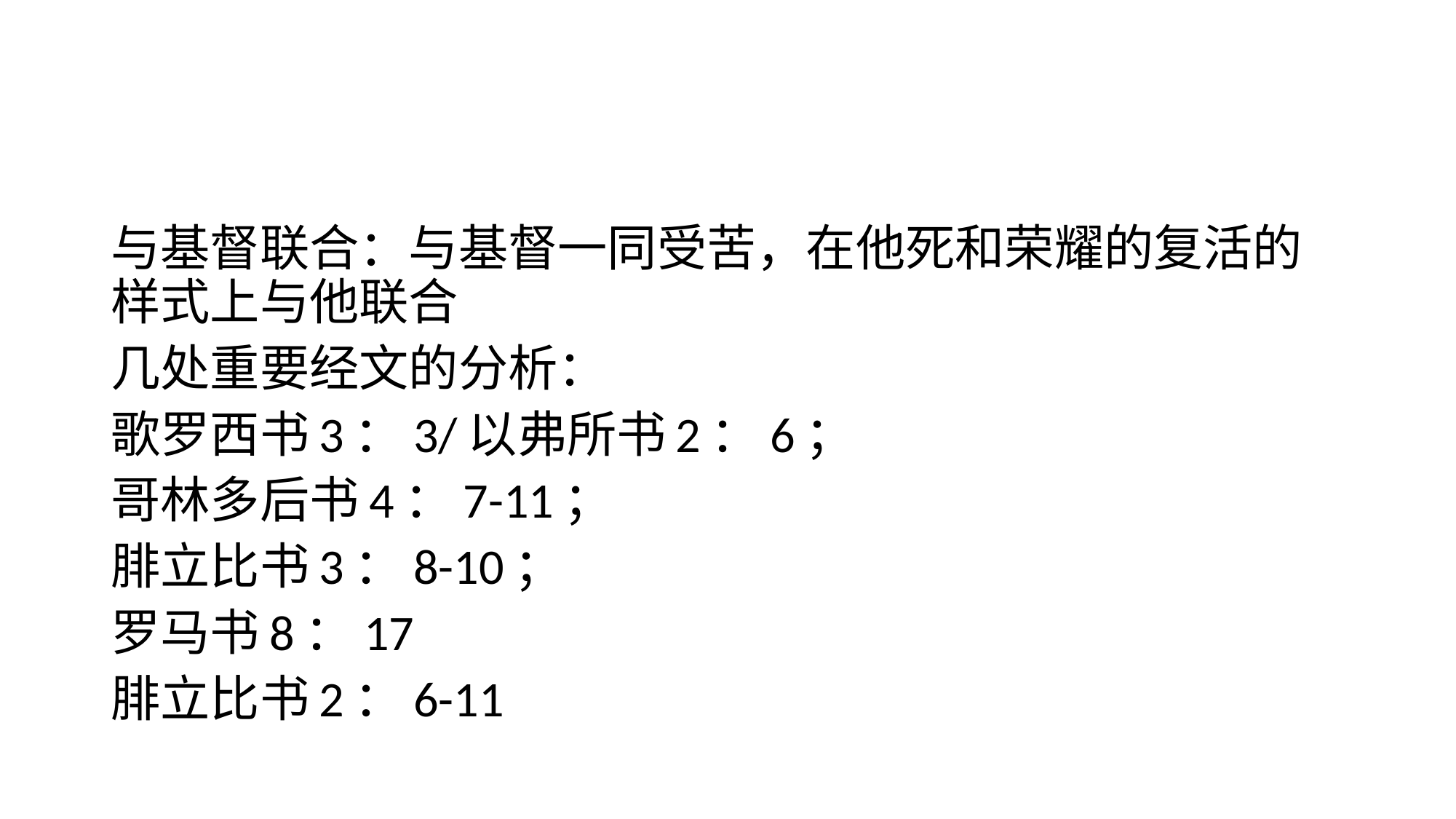

#
与基督联合：与基督一同受苦，在他死和荣耀的复活的样式上与他联合
几处重要经文的分析：
歌罗西书3：3/以弗所书2：6；
哥林多后书4：7-11；
腓立比书3：8-10；
罗马书8：17
腓立比书2：6-11